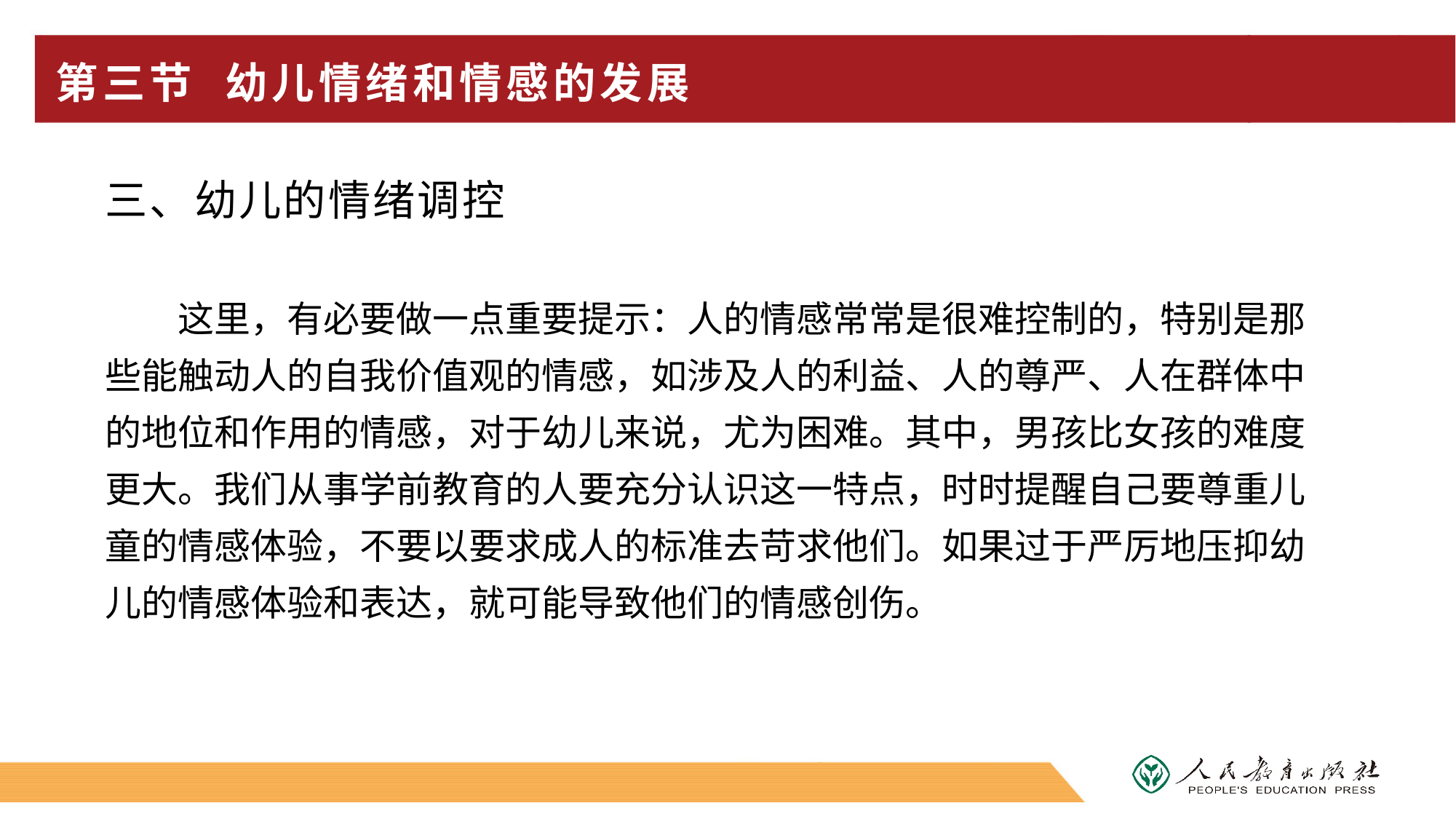

# 第三节  幼儿情绪和情感的发展
三、幼儿的情绪调控
这里，有必要做一点重要提示：人的情感常常是很难控制的，特别是那些能触动人的自我价值观的情感，如涉及人的利益、人的尊严、人在群体中的地位和作用的情感，对于幼儿来说，尤为困难。其中，男孩比女孩的难度更大。我们从事学前教育的人要充分认识这一特点，时时提醒自己要尊重儿童的情感体验，不要以要求成人的标准去苛求他们。如果过于严厉地压抑幼儿的情感体验和表达，就可能导致他们的情感创伤。